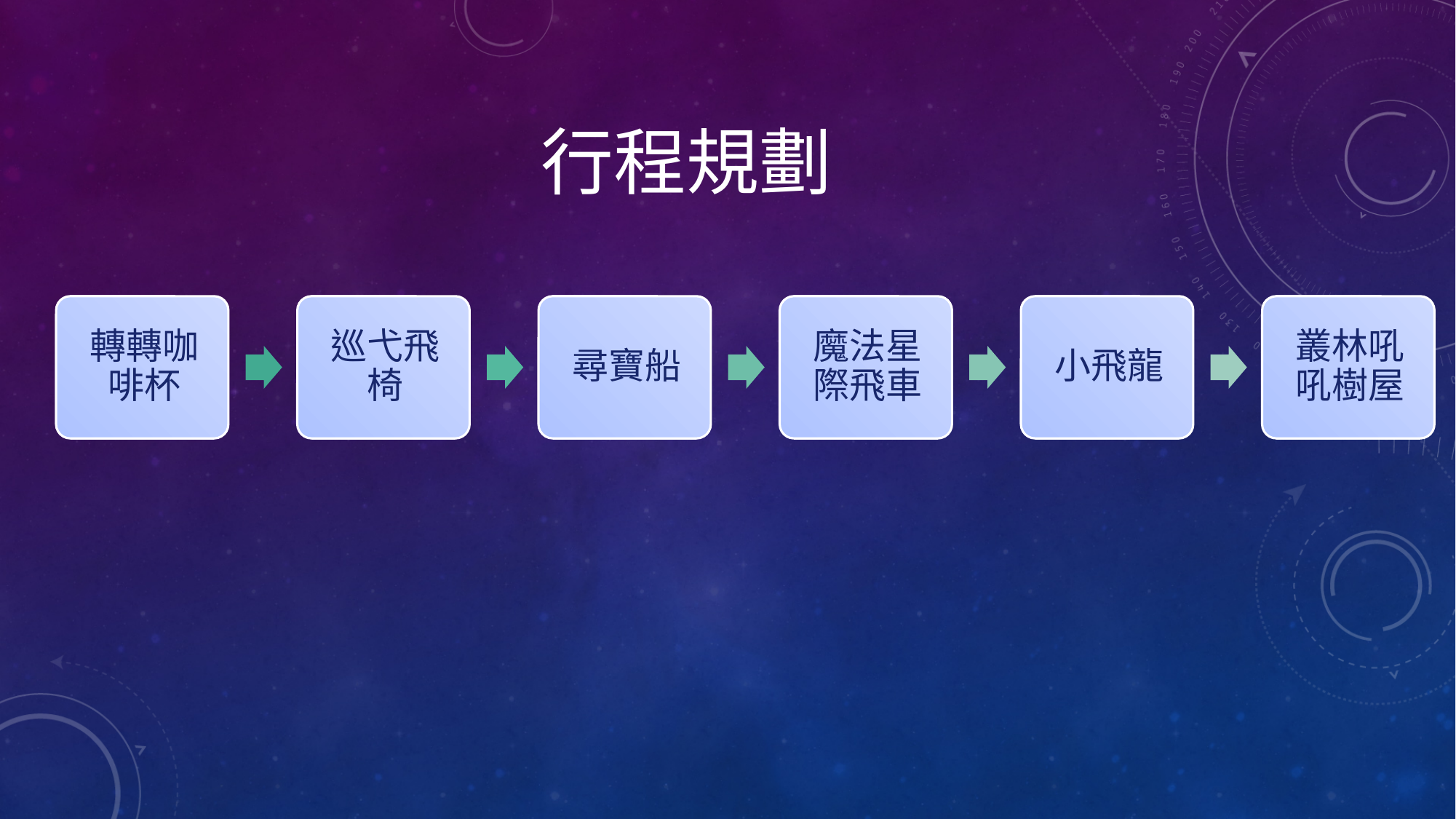

轉轉咖啡杯

巡弋飛椅

尋寶船

魔法星際飛車

小飛龍

叢林吼吼樹屋
# 行程規劃